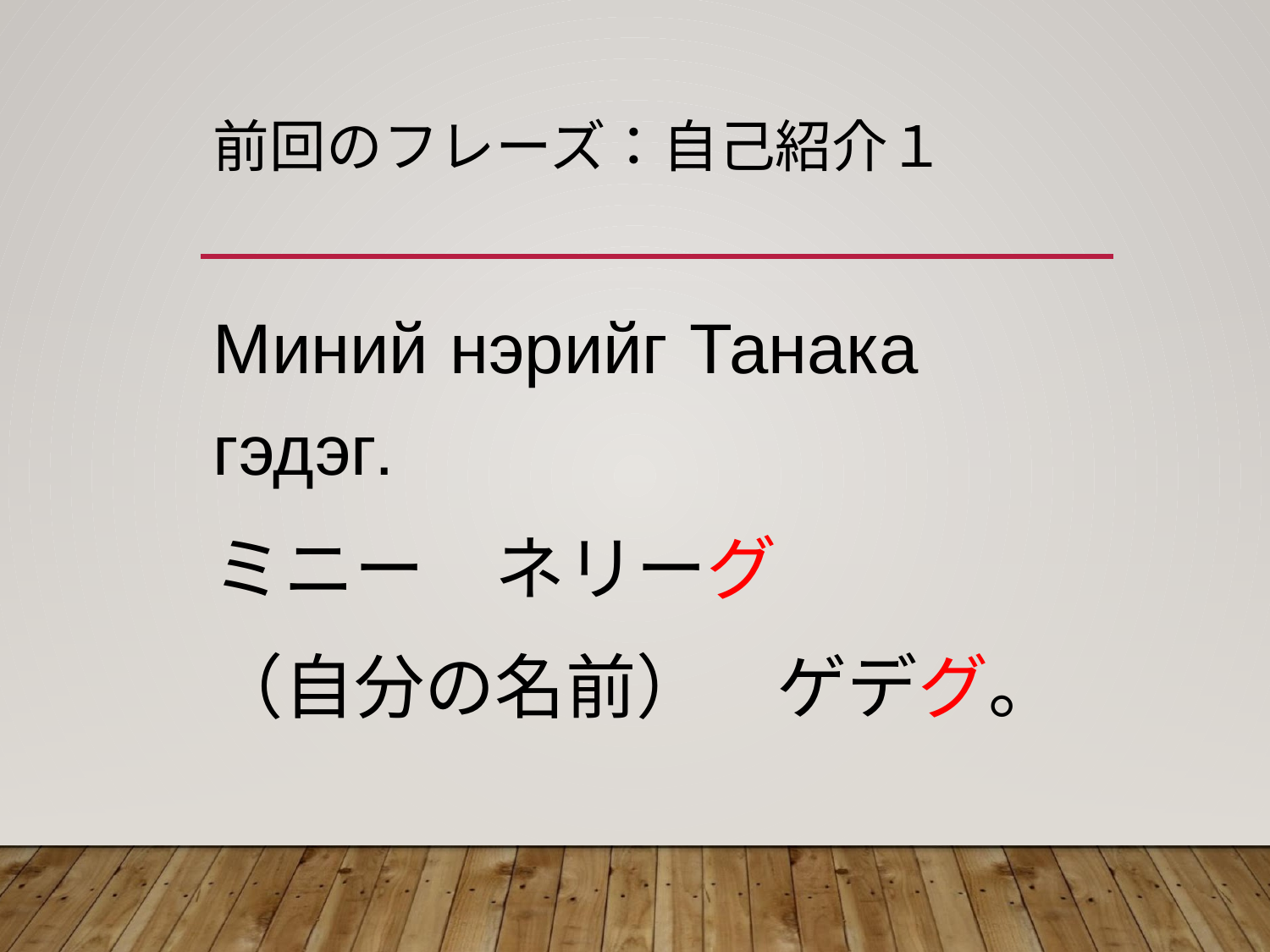

# 前回のフレーズ：自己紹介１
Миний нэрийг Танака гэдэг.
ミニー　ネリーグ
（自分の名前）　ゲデグ。